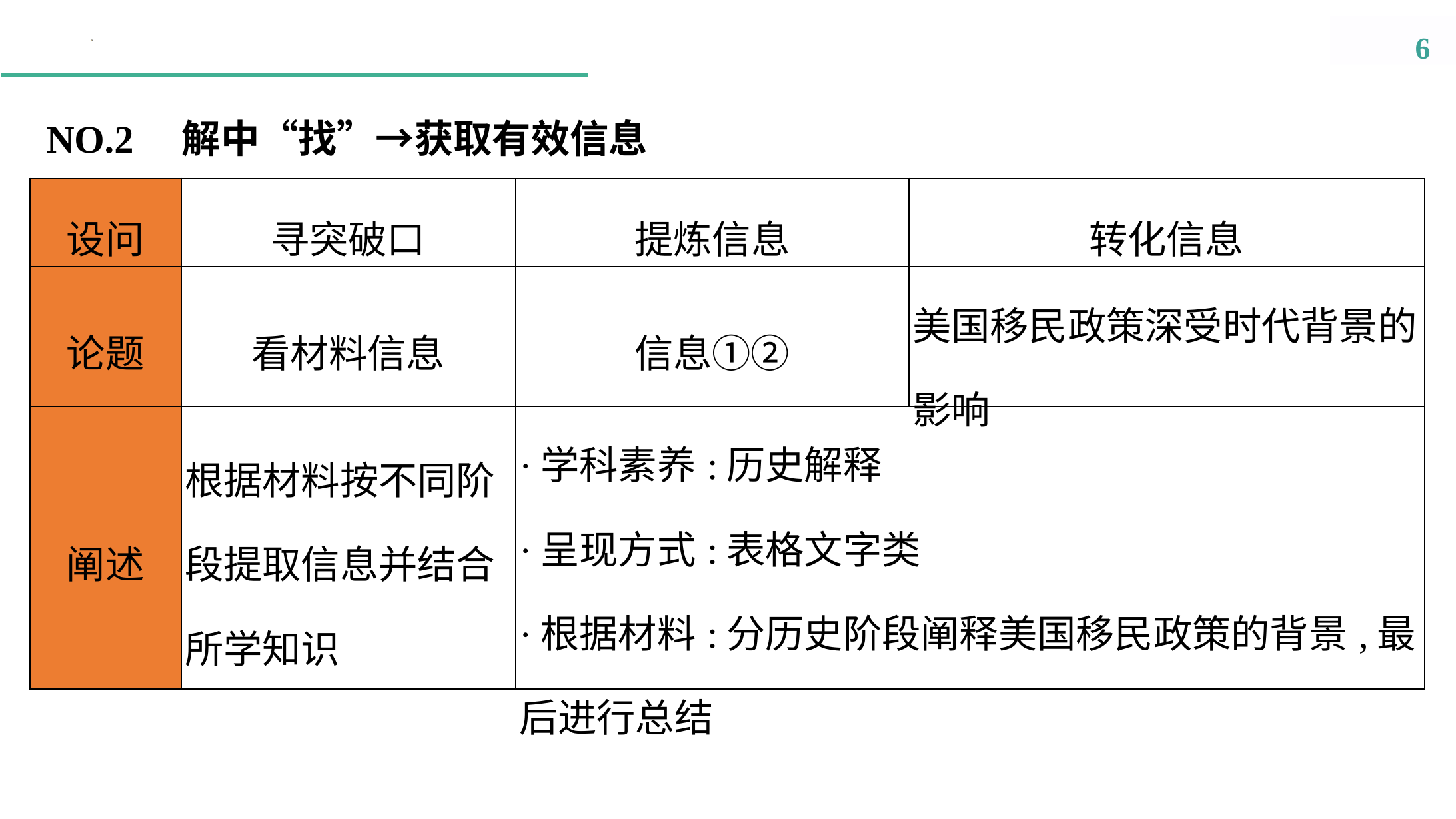

NO.2　解中“找”→获取有效信息
| 设问 | 寻突破口 | 提炼信息 | 转化信息 |
| --- | --- | --- | --- |
| 论题 | 看材料信息 | 信息①② | 美国移民政策深受时代背景的影响 |
| 阐述 | 根据材料按不同阶段提取信息并结合所学知识 | ·学科素养:历史解释 ·呈现方式:表格文字类 ·根据材料:分历史阶段阐释美国移民政策的背景,最后进行总结 |  |